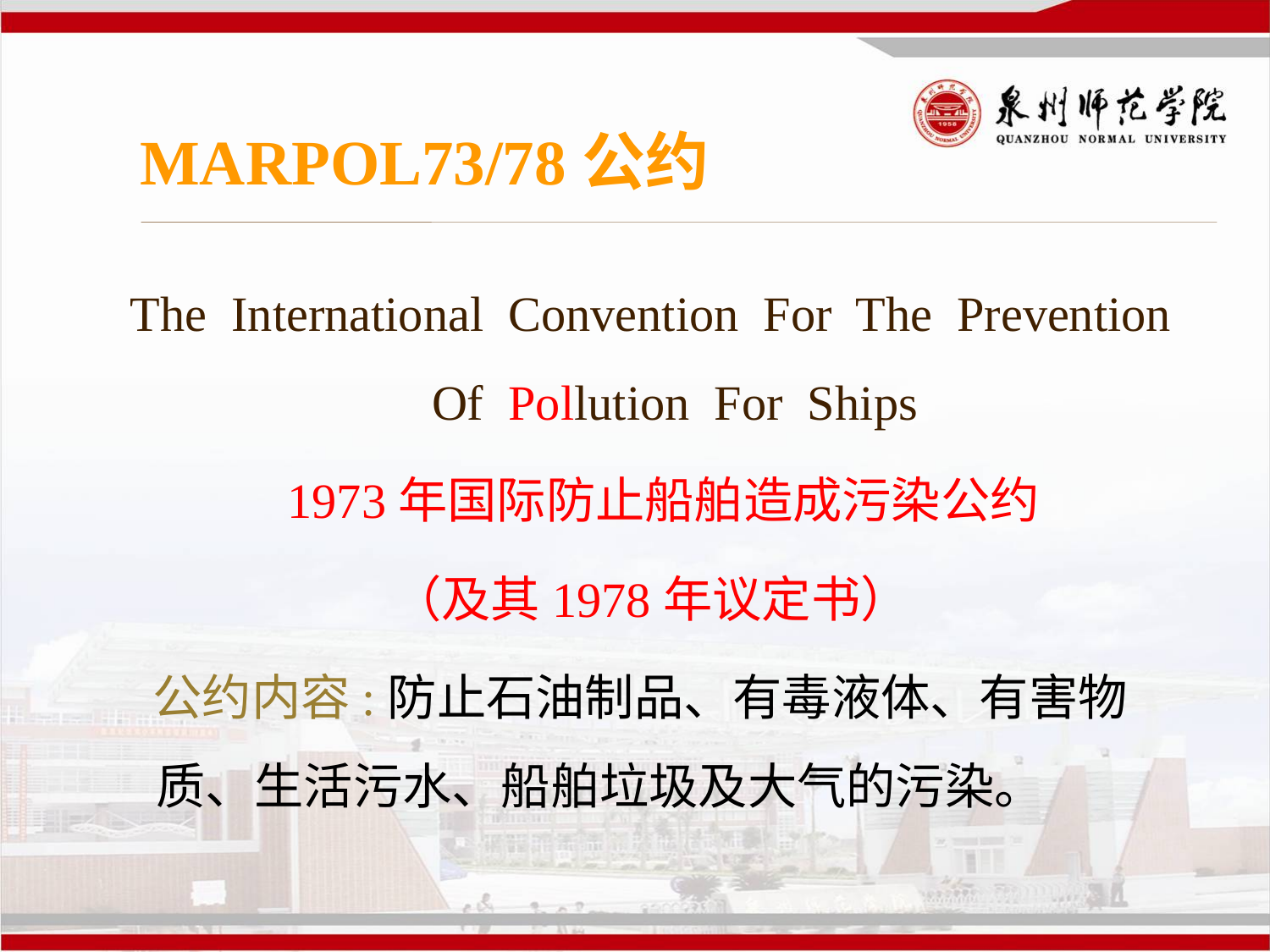

# MARPOL73/78公约
The  International  Convention  For  The  Prevention Of  Pollution  For  Ships
  1973年国际防止船舶造成污染公约
（及其1978年议定书）
   公约内容:防止石油制品、有毒液体、有害物质、生活污水、船舶垃圾及大气的污染。